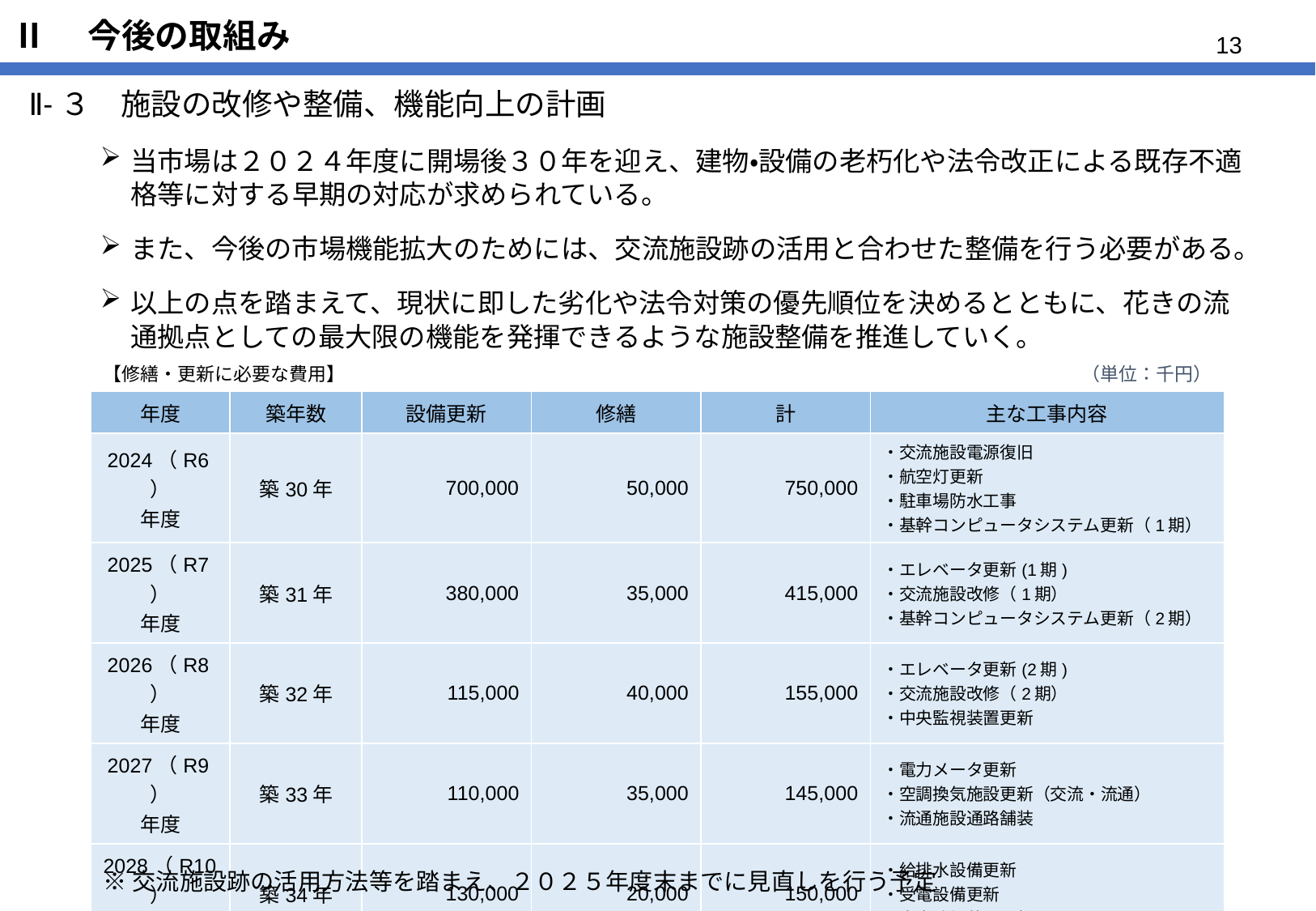

# Ⅱ　今後の取組み
Ⅱ-３　施設の改修や整備、機能向上の計画
当市場は２０２４年度に開場後３０年を迎え、建物・設備の老朽化や法令改正による既存不適格等に対する早期の対応が求められている。
また、今後の市場機能拡大のためには、交流施設跡の活用と合わせた整備を行う必要がある。
以上の点を踏まえて、現状に即した劣化や法令対策の優先順位を決めるとともに、花きの流通拠点としての最大限の機能を発揮できるような施設整備を推進していく。
| 【修繕・更新に必要な費用】 |  |  |  |  | （単位：千円） |
| --- | --- | --- | --- | --- | --- |
| 年度 | 築年数 | 設備更新 | 修繕 | 計 | 主な工事内容 |
| 2024（R6） 年度 | 築30年 | 700,000 | 50,000 | 750,000 | ・交流施設電源復旧 ・航空灯更新 ・駐車場防水工事 ・基幹コンピュータシステム更新（1期） |
| 2025（R7） 年度 | 築31年 | 380,000 | 35,000 | 415,000 | ・エレベータ更新(1期) ・交流施設改修（1期） ・基幹コンピュータシステム更新（2期） |
| 2026（R8） 年度 | 築32年 | 115,000 | 40,000 | 155,000 | ・エレベータ更新(2期) ・交流施設改修（2期） ・中央監視装置更新 |
| 2027（R9） 年度 | 築33年 | 110,000 | 35,000 | 145,000 | ・電力メータ更新 ・空調換気施設更新（交流・流通） ・流通施設通路舗装 |
| 2028（R10） 年度 | 築34年 | 130,000 | 20,000 | 150,000 | ・給排水設備更新 ・受電設備更新 ・中央監視装置更新 |
| 合計 |  | 1,435,000 | 180,000 | 1,615,000 |  |
※交流施設跡の活用方法等を踏まえ、２０２５年度末までに見直しを行う予定